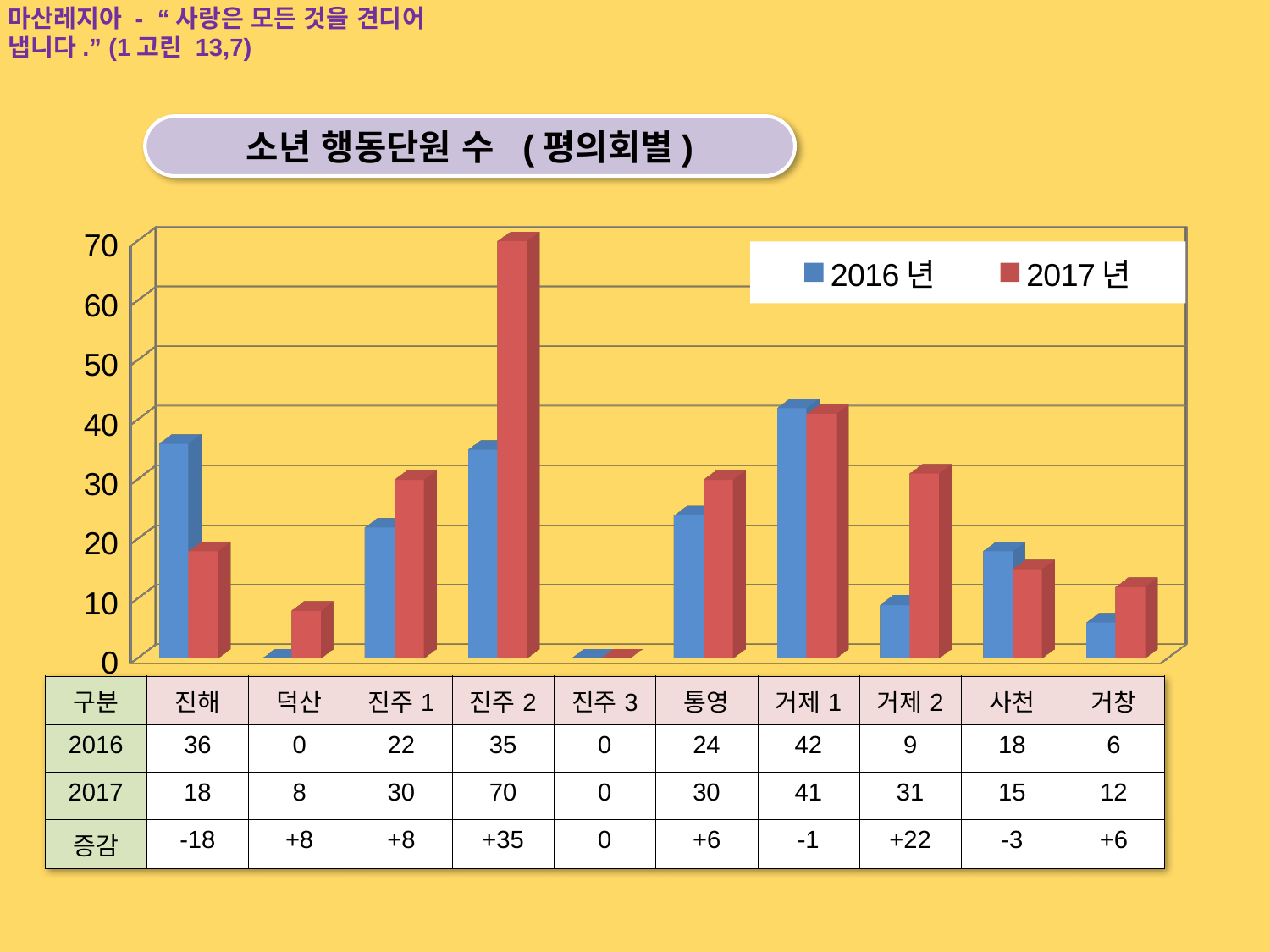

마산레지아 -  “사랑은 모든 것을 견디어 냅니다.” (1고린 13,7)
소년 행동단원 수  (평의회별)

[unsupported chart]

| 구분 | 진해 | 덕산 | 진주1 | 진주2 | 진주3 | 통영 | 거제1 | 거제2 | 사천 | 거창 |
| --- | --- | --- | --- | --- | --- | --- | --- | --- | --- | --- |
| 2016 | 36 | 0 | 22 | 35 | 0 | 24 | 42 | 9 | 18 | 6 |
| 2017 | 18 | 8 | 30 | 70 | 0 | 30 | 41 | 31 | 15 | 12 |
| 증감 | -18 | +8 | +8 | +35 | 0 | +6 | -1 | +22 | -3 | +6 |